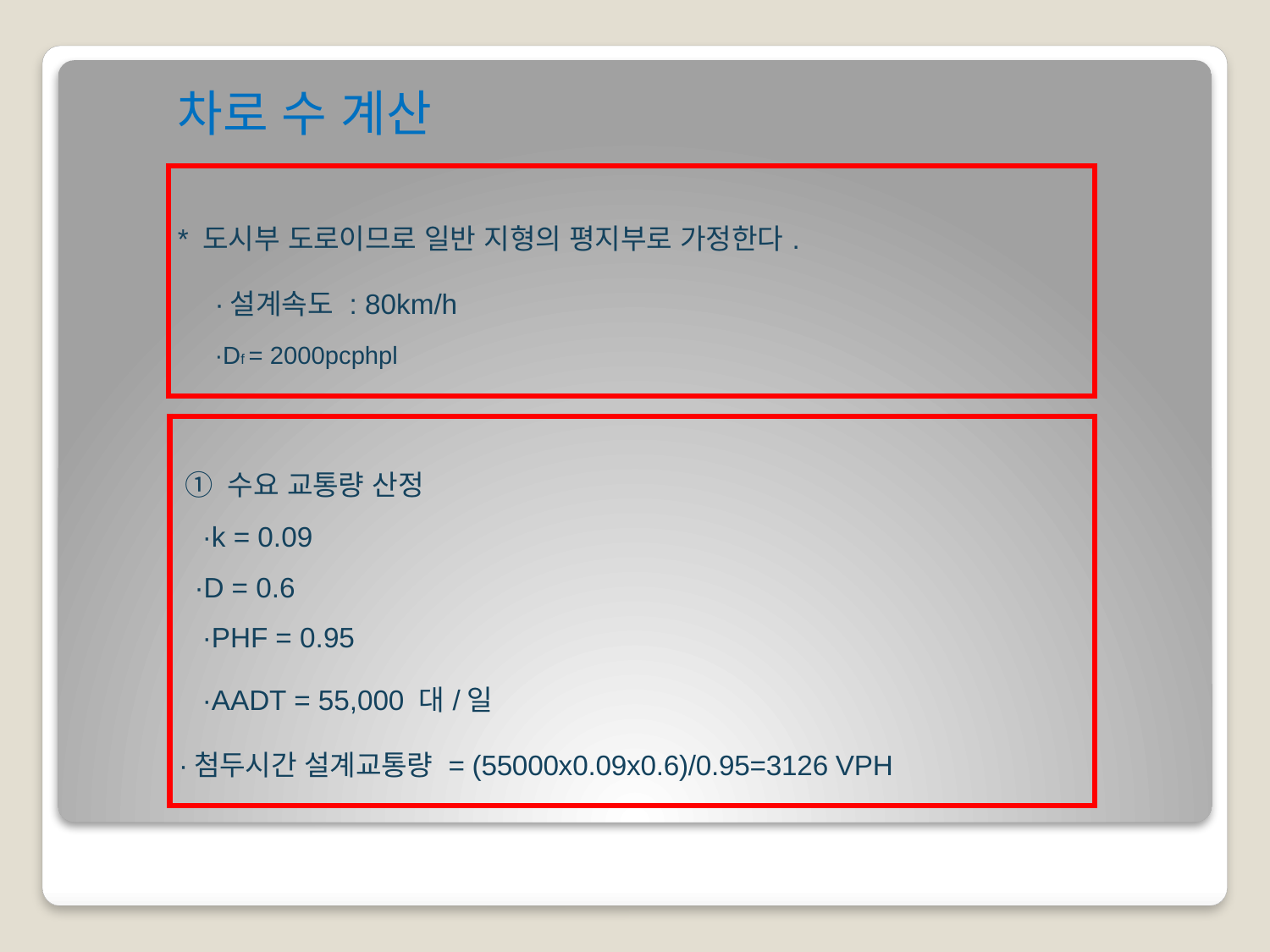

차로 수 계산
| \* 도시부 도로이므로 일반 지형의 평지부로 가정한다. ·설계속도 : 80km/h ·Df = 2000pcphpl |
| --- |
| ① 수요 교통량 산정 ·k = 0.09 ·D = 0.6 ·PHF = 0.95 ·AADT = 55,000 대/일 ·첨두시간 설계교통량 = (55000x0.09x0.6)/0.95=3126 VPH |
| --- |